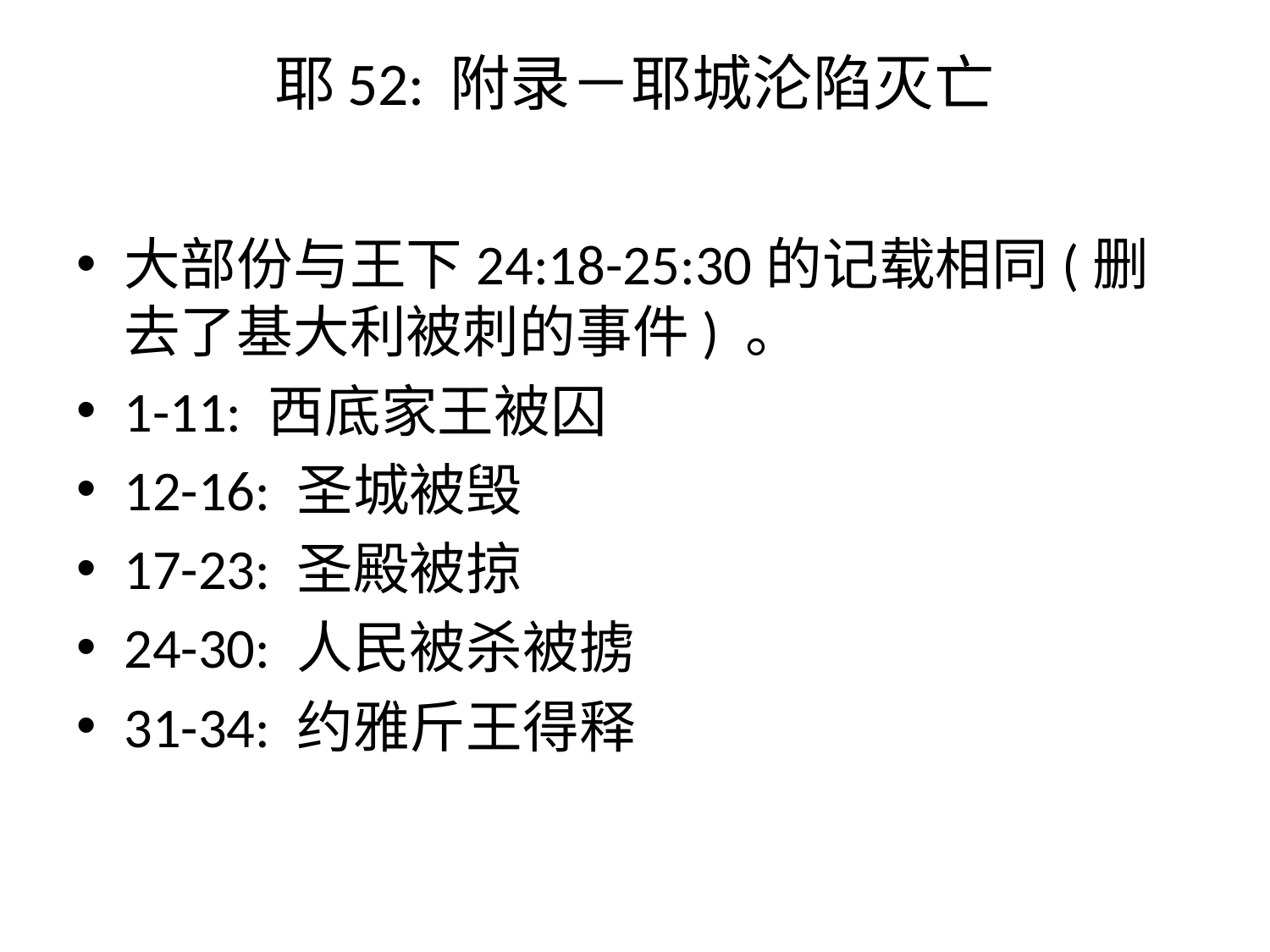

# 耶52: 附录－耶城沦陷灭亡​
大部份与王下24:18-25:30的记载相同(删去了基大利被刺的事件) 。​
1-11: 西底家王被囚​
12-16: 圣城被毁​
17-23: 圣殿被掠​
24-30: 人民被杀被掳​
31-34: 约雅斤王得释​